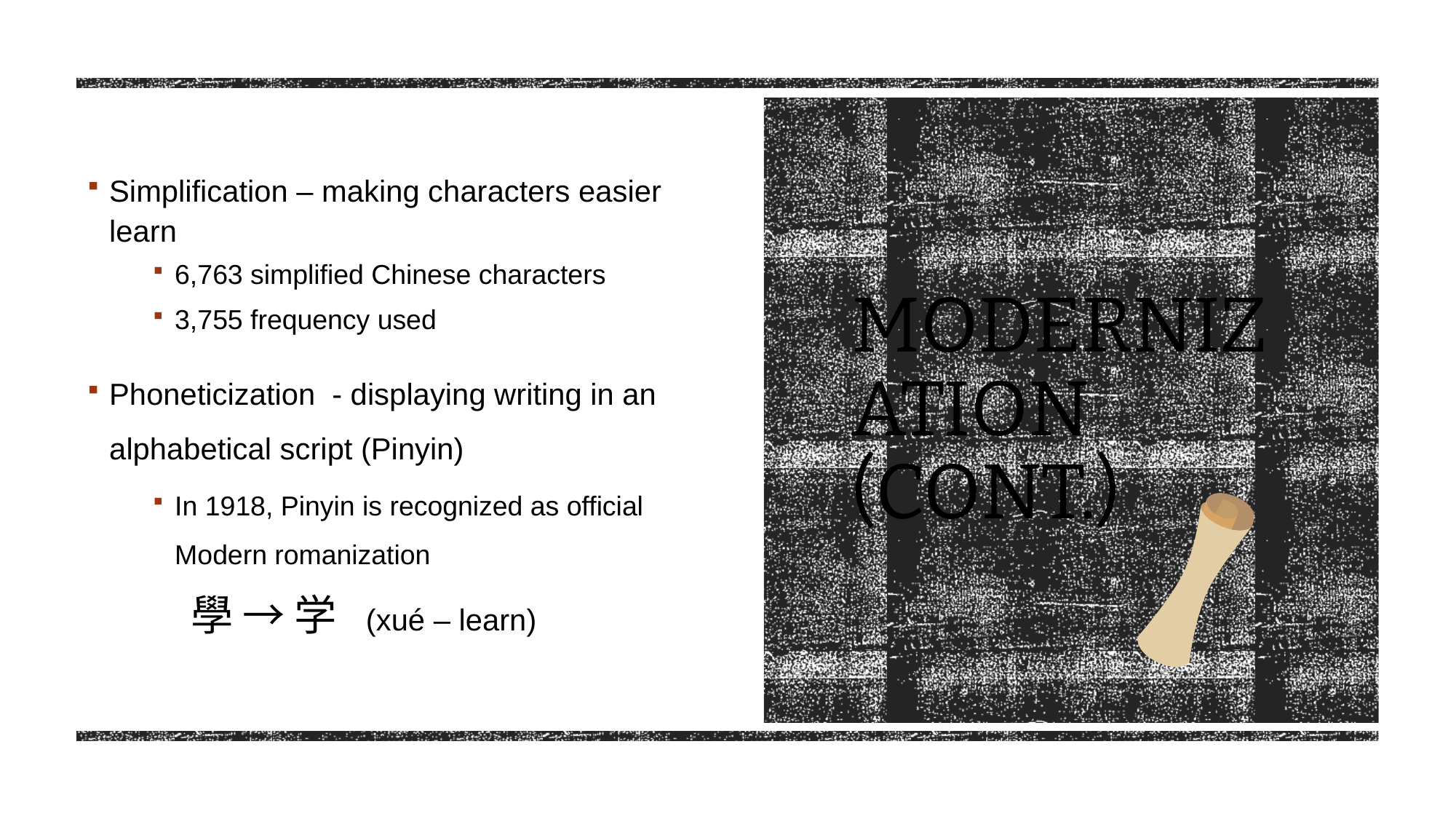

Simplification – making characters easier learn
6,763 simplified Chinese characters
3,755 frequency used
Phoneticization  - displaying writing in an alphabetical script (Pinyin)
In 1918, Pinyin is recognized as official Modern romanization

# Modernization (cont.)

學 → 学  (xué – learn)